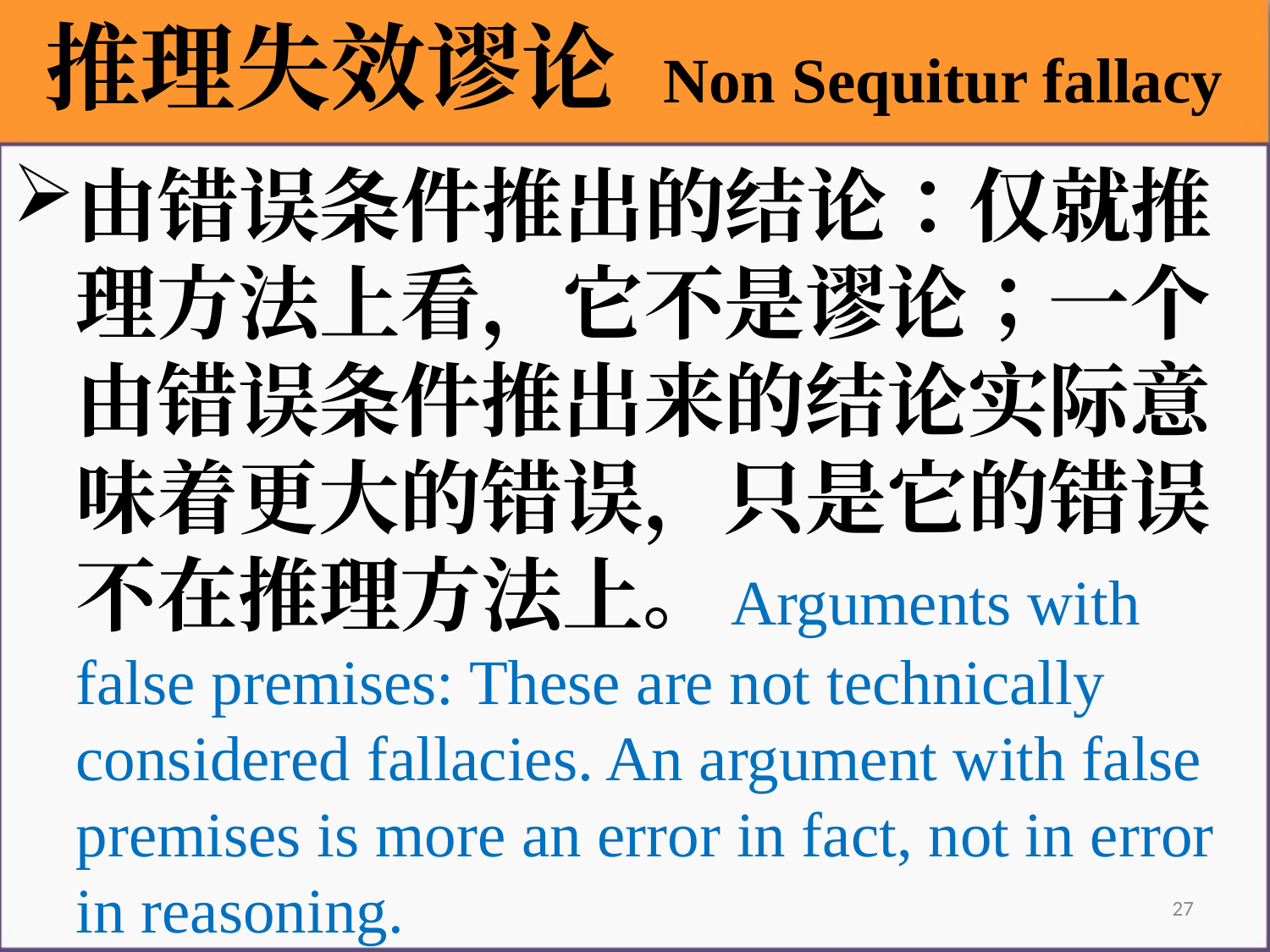

推理失效谬论 Non Sequitur fallacy
由错误条件推出的结论：仅就推理方法上看，它不是谬论；一个由错误条件推出来的结论实际意味着更大的错误，只是它的错误不在推理方法上。Arguments with false premises: These are not technically considered fallacies. An argument with false premises is more an error in fact, not in error in reasoning.

27